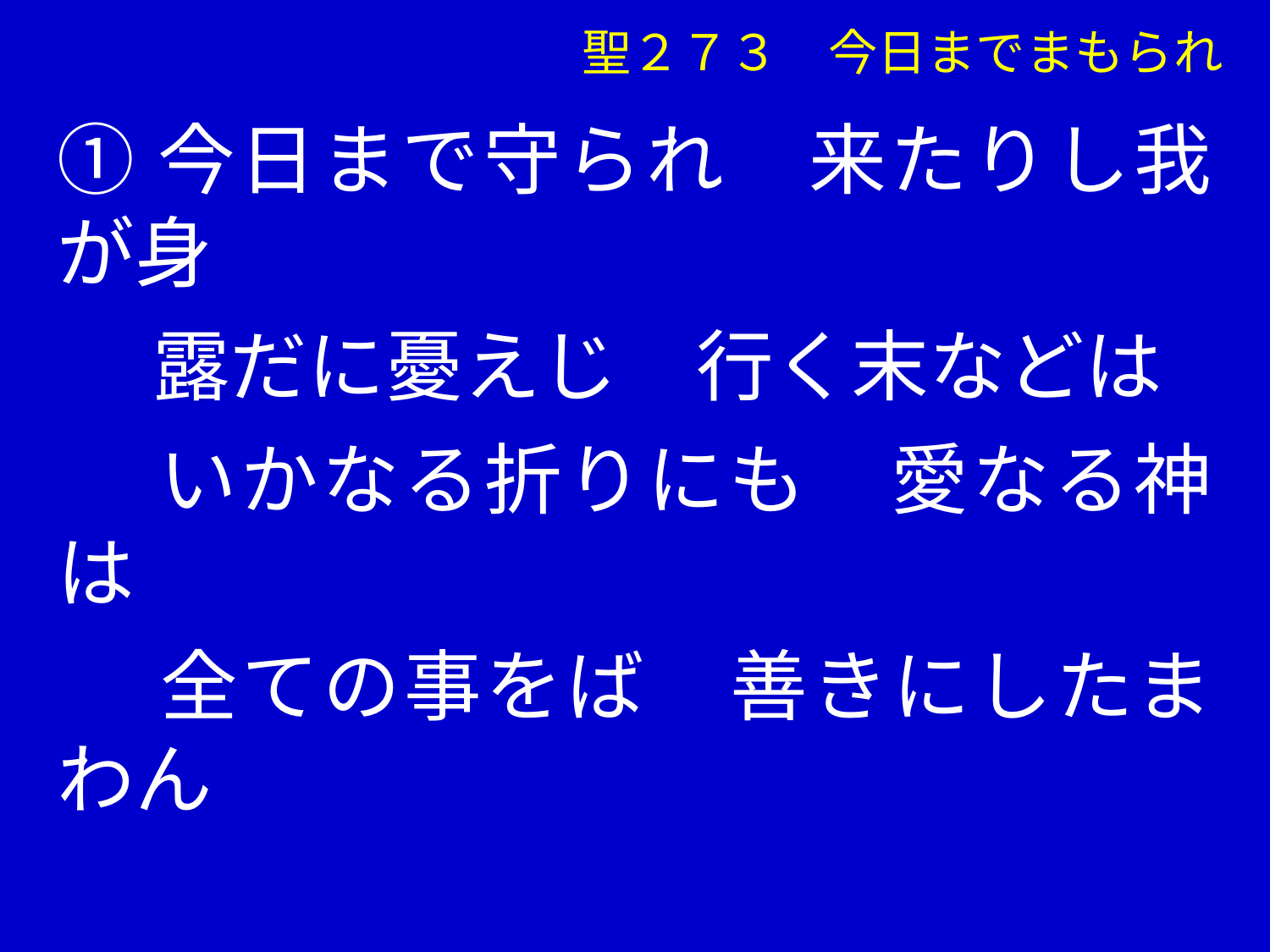

①今日まで守られ　来たりし我が身
　 露だに憂えじ　行く末などは
　 いかなる折りにも　愛なる神は
　 全ての事をば　善きにしたまわん
聖２７３　今日までまもられ